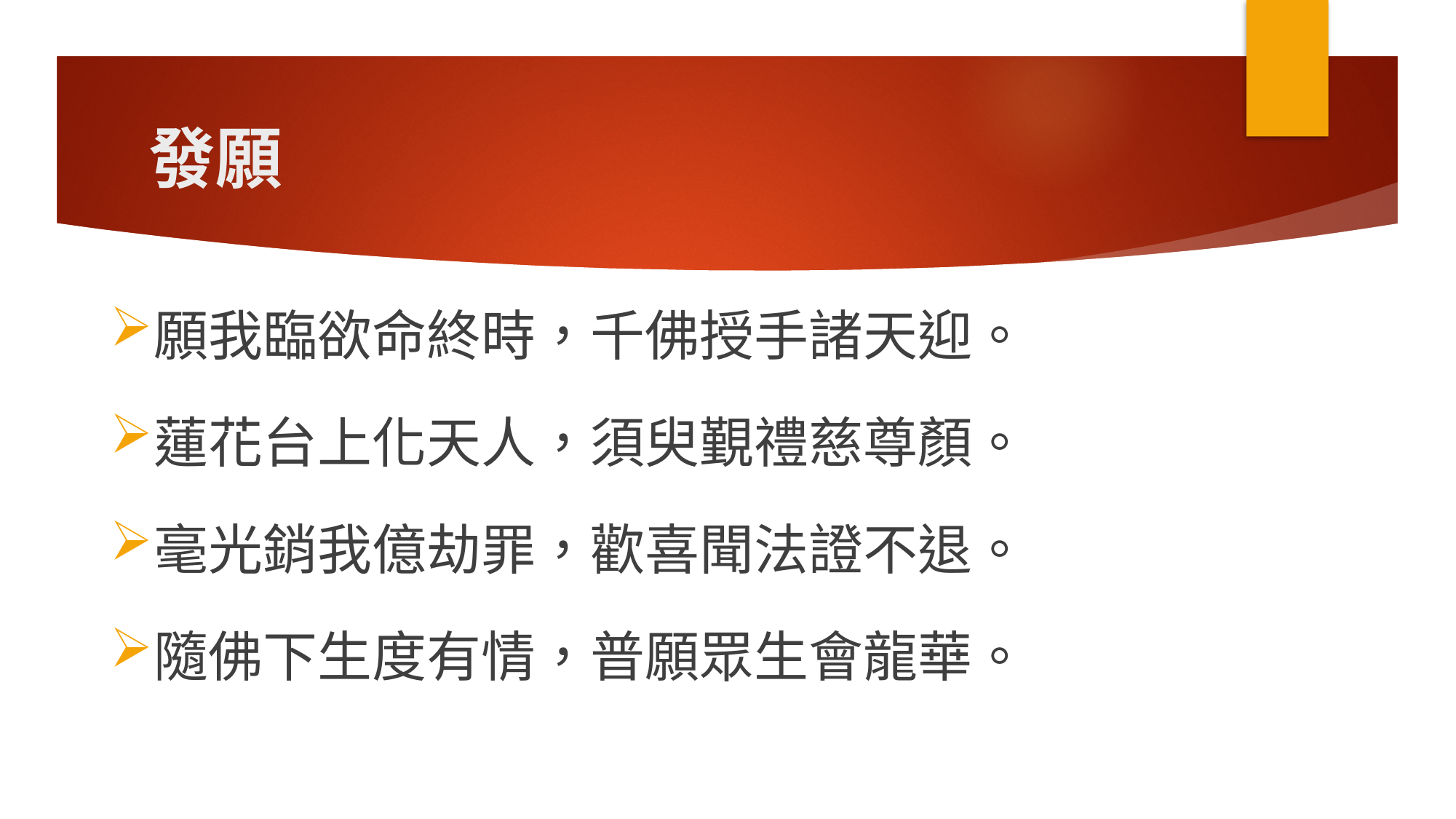

# 發願
願我臨欲命終時，千佛授手諸天迎。
蓮花台上化天人，須臾覲禮慈尊顏。
毫光銷我億劫罪，歡喜聞法證不退。
隨佛下生度有情，普願眾生會龍華。